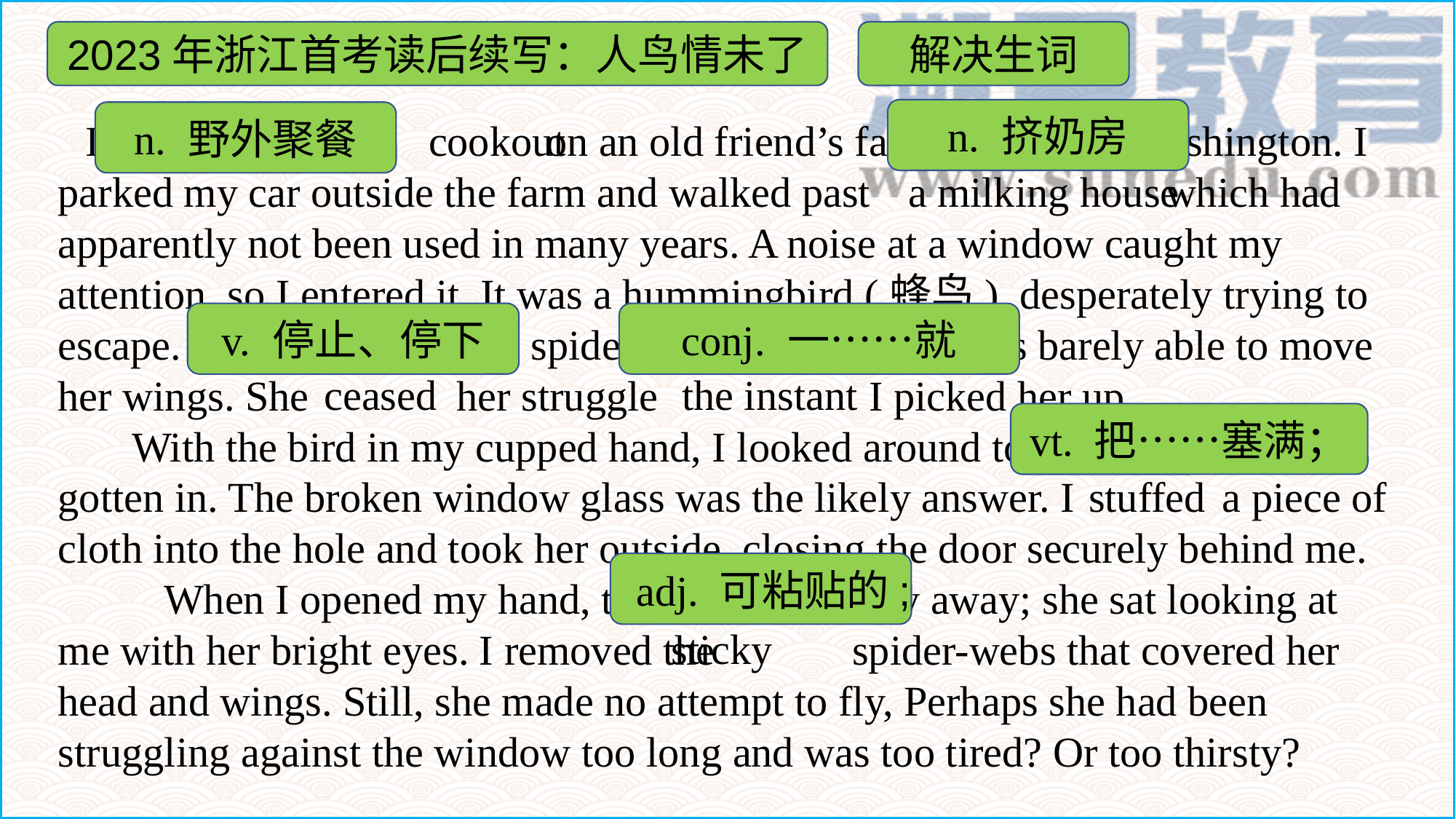

2023年浙江首考读后续写：人鸟情未了
解决生词
n. 挤奶房
n. 野外聚餐
   I was invited to a                on an old friend’s farm in western Washington. I parked my car outside the farm and walked past                            which had apparently not been used in many years. A noise at a window caught my attention, so I entered it. It was a hummingbird (蜂鸟), desperately trying to escape. She was covered in spider-webs (蛛网) and was barely able to move her wings. She              her struggle                    I picked her up.       With the bird in my cupped hand, I looked around to see how she had gotten in. The broken window glass was the likely answer. I              a piece of cloth into the hole and took her outside, closing the door securely behind me.       When I opened my hand, the bird did not fly away; she sat looking at me with her bright eyes. I removed the             spider-webs that covered her head and wings. Still, she made no attempt to fly, Perhaps she had been struggling against the window too long and was too tired? Or too thirsty?

cookout
a milking house
v. 停止、停下
conj. 一……就
ceased
the instant
vt. 把……塞满；
stuffed
 adj. 可粘贴的;
sticky